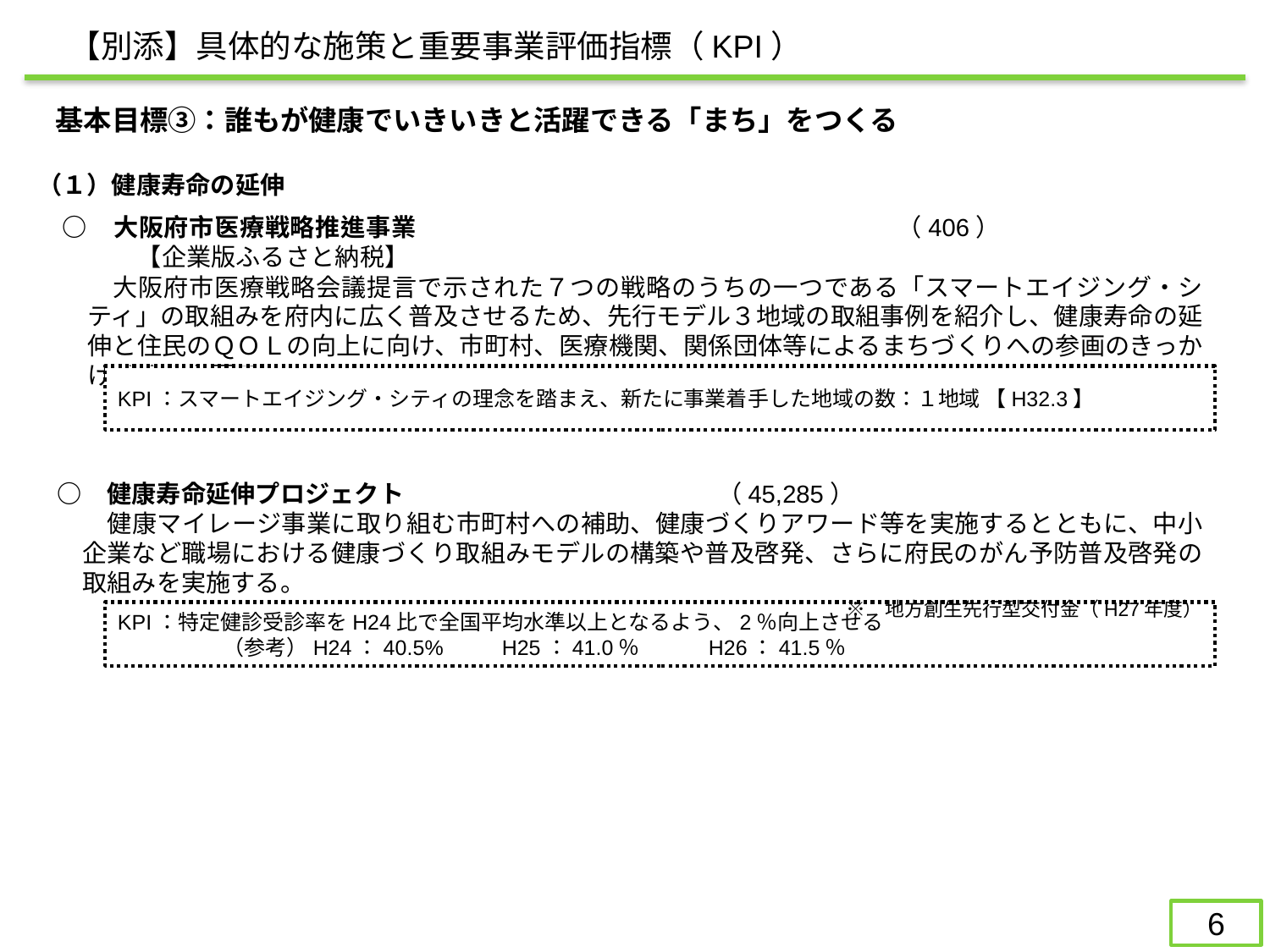

【別添】具体的な施策と重要事業評価指標（KPI）
　基本目標③：誰もが健康でいきいきと活躍できる「まち」をつくる
（１）健康寿命の延伸
○	　大阪府市医療戦略推進事業　　　　　　　　　　　　　　　　　　　（406）　　　　　　　　　　【企業版ふるさと納税】
　　大阪府市医療戦略会議提言で示された７つの戦略のうちの一つである「スマートエイジング・シティ」の取組みを府内に広く普及させるため、先行モデル３地域の取組事例を紹介し、健康寿命の延伸と住民のＱＯＬの向上に向け、市町村、医療機関、関係団体等によるまちづくりへの参画のきっかけづくりを図る。
　※　地方創生加速化交付金（H28年度）

KPI：スマートエイジング・シティの理念を踏まえ、新たに事業着手した地域の数：１地域 【H32.3】
○	　健康寿命延伸プロジェクト			（45,285）
　　健康マイレージ事業に取り組む市町村への補助、健康づくりアワード等を実施するとともに、中小企業など職場における健康づくり取組みモデルの構築や普及啓発、さらに府民のがん予防普及啓発の取組みを実施する。
　※　地方創生先行型交付金（H27年度）
KPI：特定健診受診率をH24比で全国平均水準以上となるよう、2％向上させる
　　　　　（参考）H24：40.5% 　　H25：41.0％　　　H26：41.5％
6